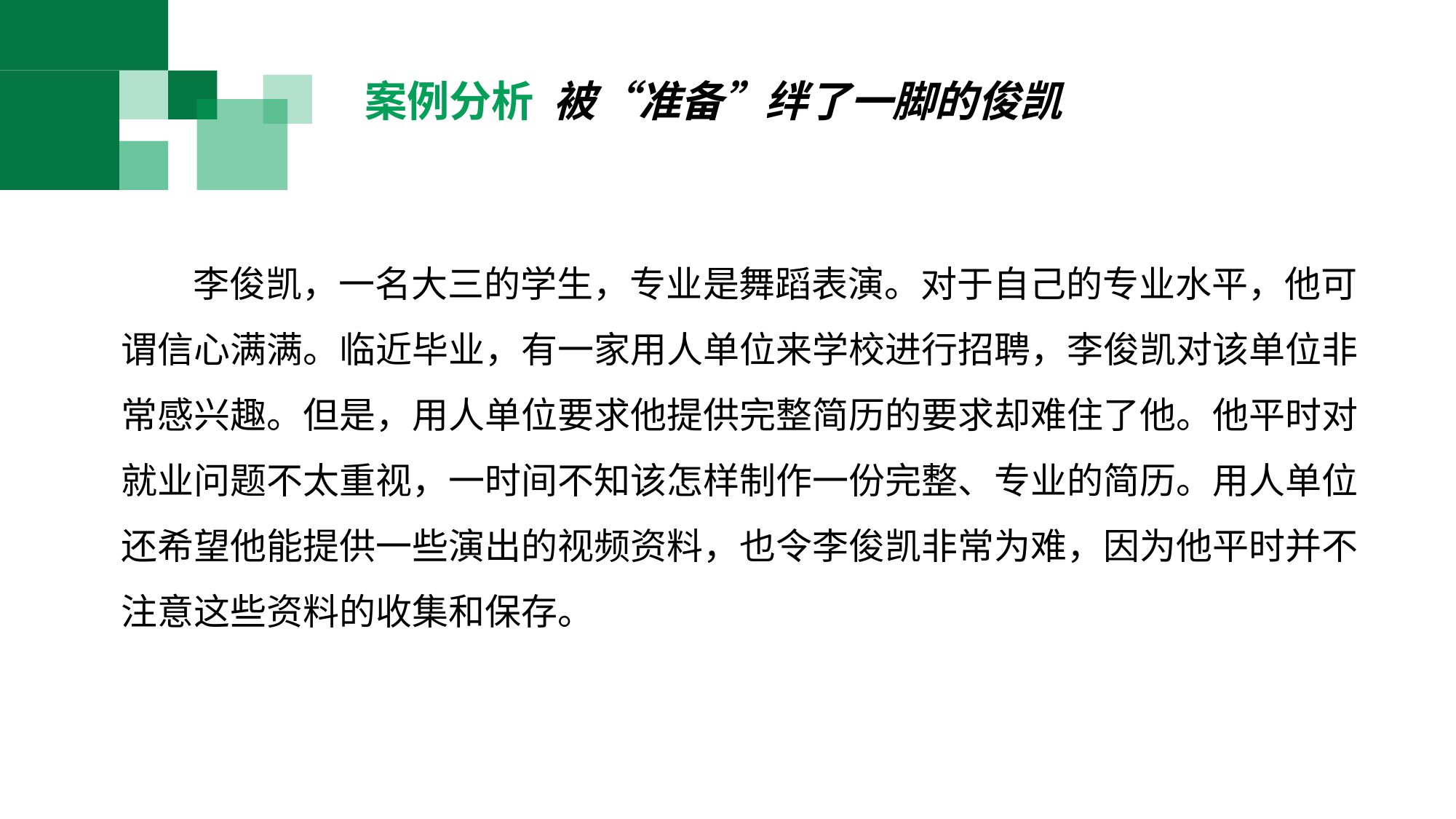

案例分析  被“准备”绊了一脚的俊凯

         李俊凯，一名大三的学生，专业是舞蹈表演。对于自己的专业水平，他可谓信心满满。临近毕业，有一家用人单位来学校进行招聘，李俊凯对该单位非常感兴趣。但是，用人单位要求他提供完整简历的要求却难住了他。他平时对就业问题不太重视，一时间不知该怎样制作一份完整、专业的简历。用人单位还希望他能提供一些演出的视频资料，也令李俊凯非常为难，因为他平时并不注意这些资料的收集和保存。

ADD YOUR
TITLE HERE ADD